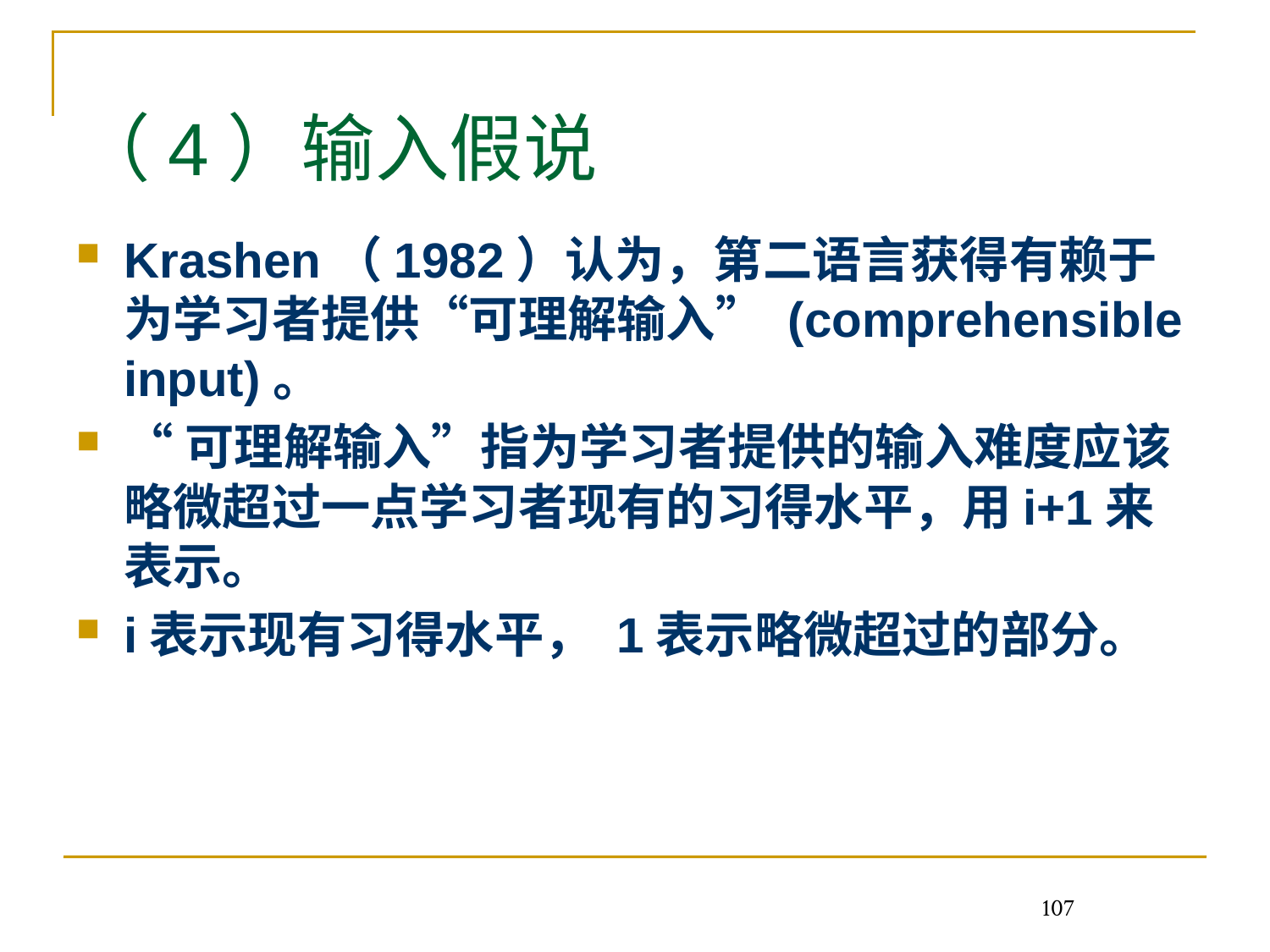

# （4）输入假说
Krashen（1982）认为，第二语言获得有赖于为学习者提供“可理解输入” (comprehensible input)。
“可理解输入”指为学习者提供的输入难度应该略微超过一点学习者现有的习得水平，用i+1来表示。
i表示现有习得水平， 1表示略微超过的部分。
107